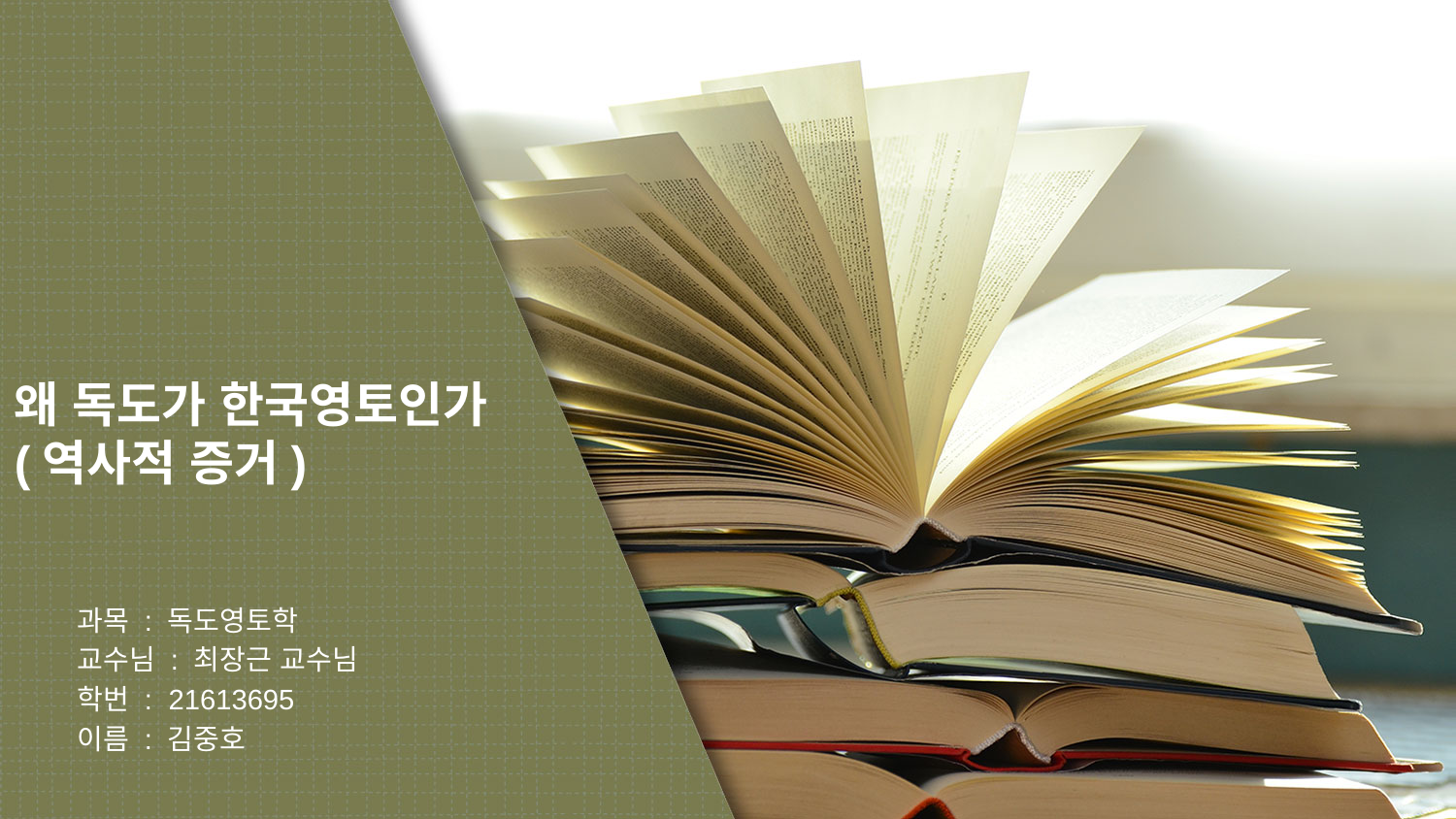

왜 독도가 한국영토인가 (역사적 증거)
과목 : 독도영토학
교수님 : 최장근 교수님
학번 :  21613695
이름 : 김중호